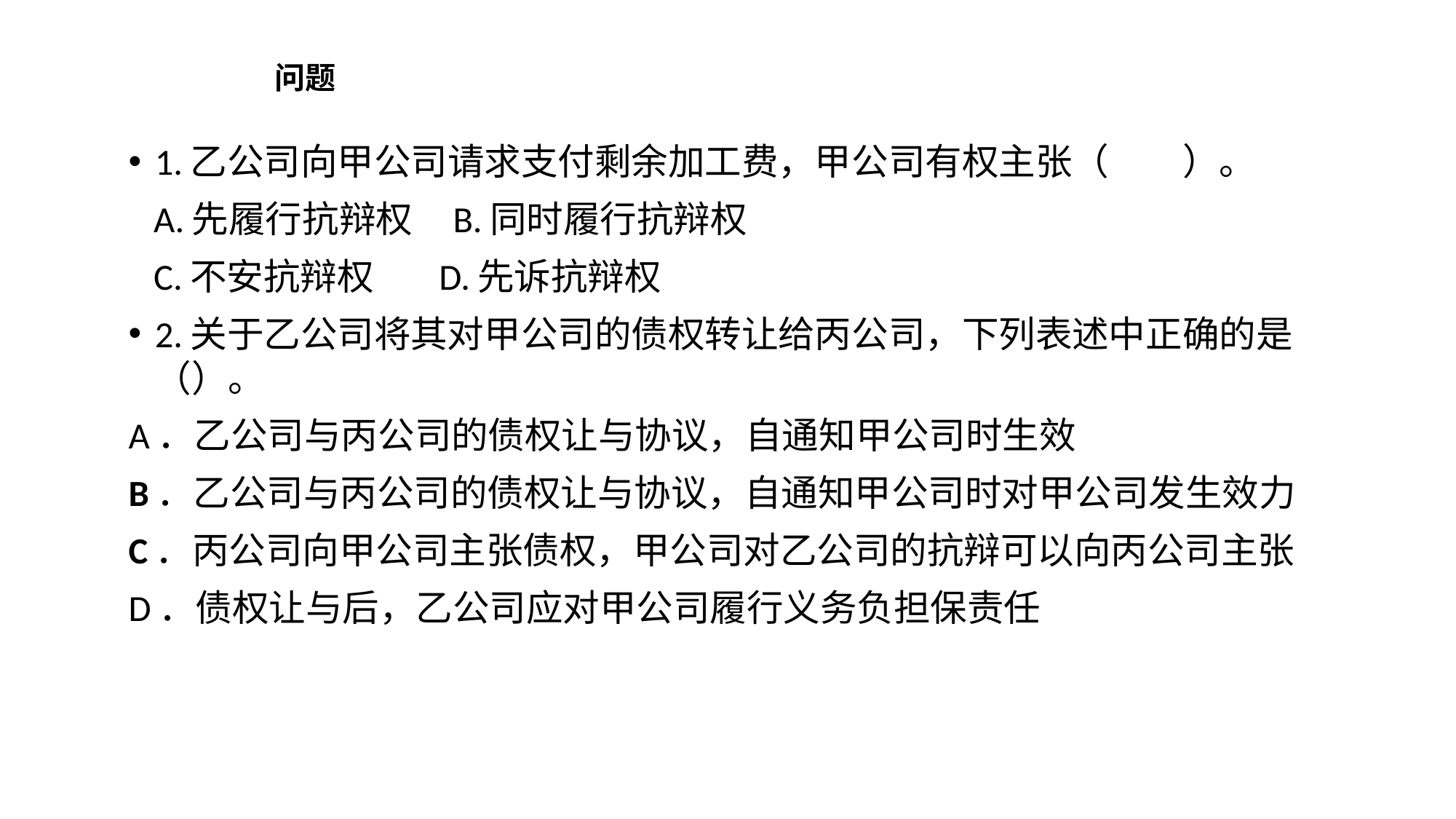

# 问题
1.乙公司向甲公司请求支付剩余加工费，甲公司有权主张（         ）。
   A.先履行抗辩权    B.同时履行抗辩权
   C.不安抗辩权       D.先诉抗辩权
2.关于乙公司将其对甲公司的债权转让给丙公司，下列表述中正确的是（）。
A．乙公司与丙公司的债权让与协议，自通知甲公司时生效
B．乙公司与丙公司的债权让与协议，自通知甲公司时对甲公司发生效力
C．丙公司向甲公司主张债权，甲公司对乙公司的抗辩可以向丙公司主张
D．债权让与后，乙公司应对甲公司履行义务负担保责任